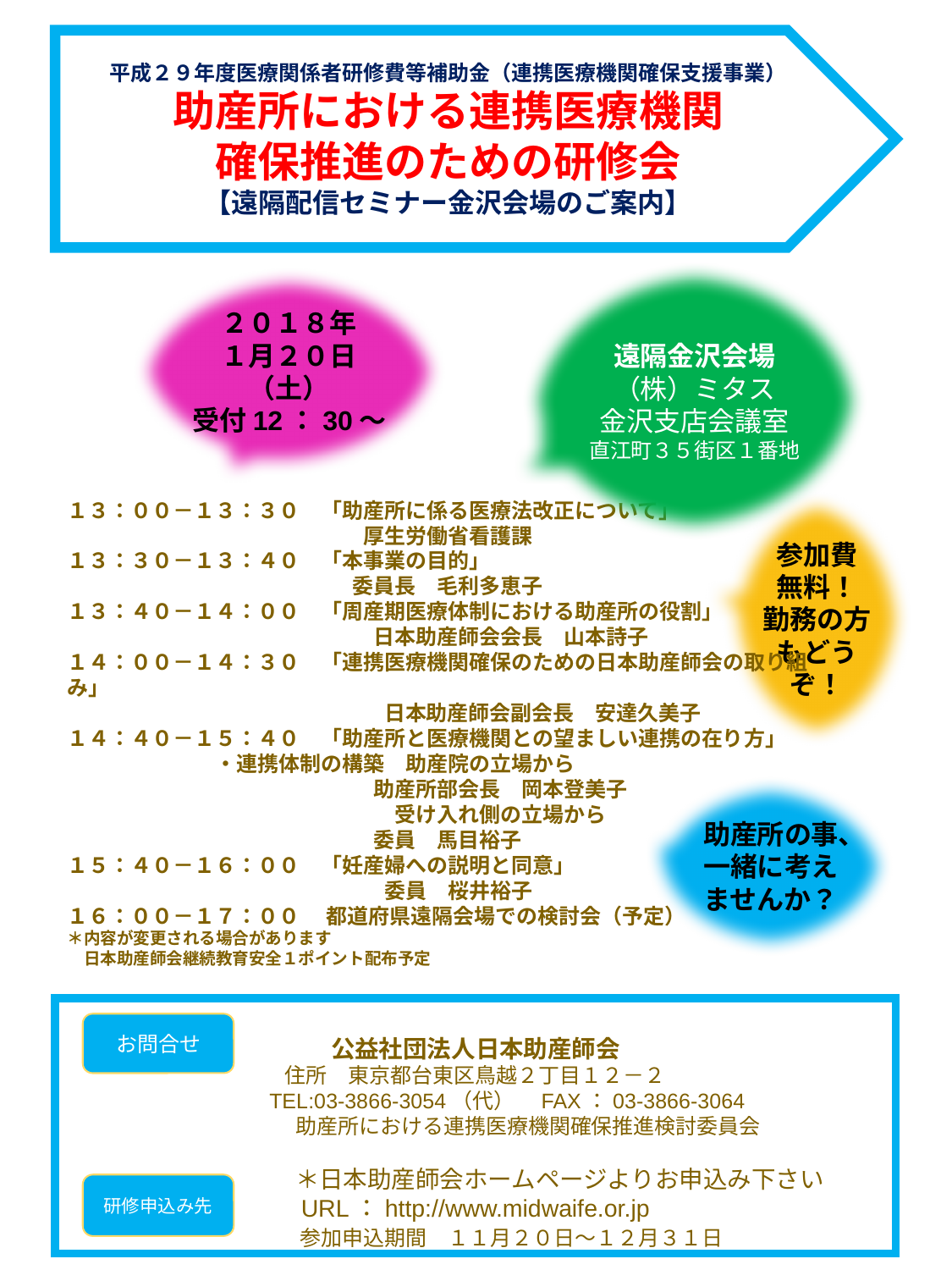

平成２９年度医療関係者研修費等補助金（連携医療機関確保支援事業）
助産所における連携医療機関
確保推進のための研修会
【遠隔配信セミナー金沢会場のご案内】
遠隔金沢会場
（株）ミタス
金沢支店会議室
直江町３５街区１番地
２０１８年
１月２０日（土）
受付12：30～
１３：００－１３：３０　「助産所に係る医療法改正について」
厚生労働省看護課
１３：３０－１３：４０　「本事業の目的」
委員長　毛利多恵子
１３：４０－１４：００　「周産期医療体制における助産所の役割」
　　　　　　日本助産師会会長　山本詩子
１４：００－１４：３０　「連携医療機関確保のための日本助産師会の取り組み」
　　　　　　　　　日本助産師会副会長　安達久美子
１４：４０－１５：４０　「助産所と医療機関との望ましい連携の在り方」
　　　　　　　・連携体制の構築　助産院の立場から
　　　　　　助産所部会長　岡本登美子
　　　　　　受け入れ側の立場から
委員　馬目裕子
１５：４０－１６：００　「妊産婦への説明と同意」
　　　　　　　　　　　　　　　委員　桜井裕子
１６：００－１７：００　 都道府県遠隔会場での検討会（予定）
＊内容が変更される場合があります
　日本助産師会継続教育安全１ポイント配布予定
参加費
無料！
勤務の方もどうぞ！
助産所の事、一緒に考えませんか？

公益社団法人日本助産師会
住所　東京都台東区鳥越２丁目１２－２
　　　　TEL:03-3866-3054（代）　FAX：03-3866-3064
　　　　　助産所における連携医療機関確保推進検討委員会

　　　　　　　＊日本助産師会ホームページよりお申込み下さい
URL：http://www.midwaife.or.jp
　　　参加申込期間　１１月２０日～１２月３１日

お問合せ
研修申込み先